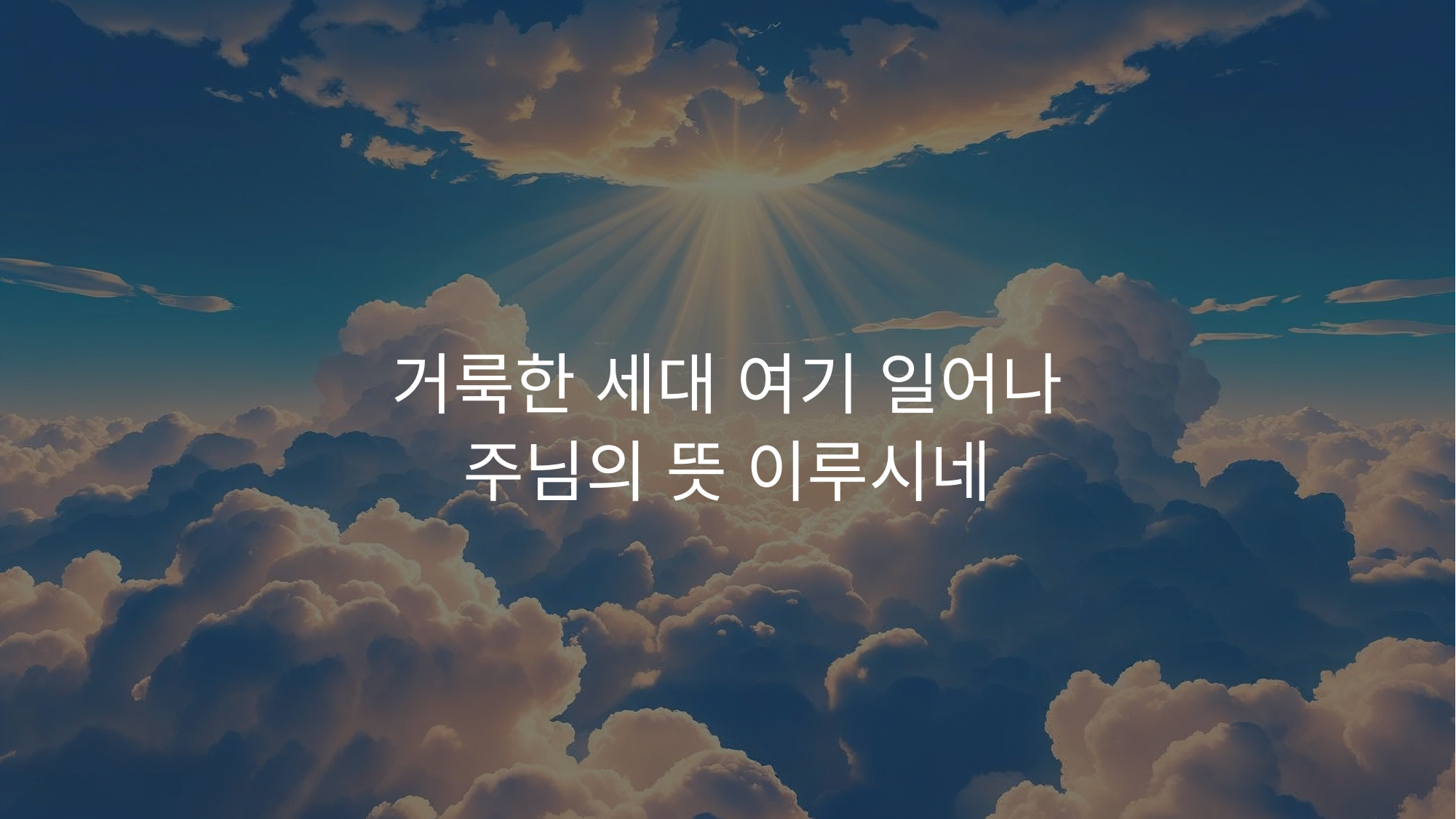

거룩한 세대 여기 일어나
주님의 뜻 이루시네